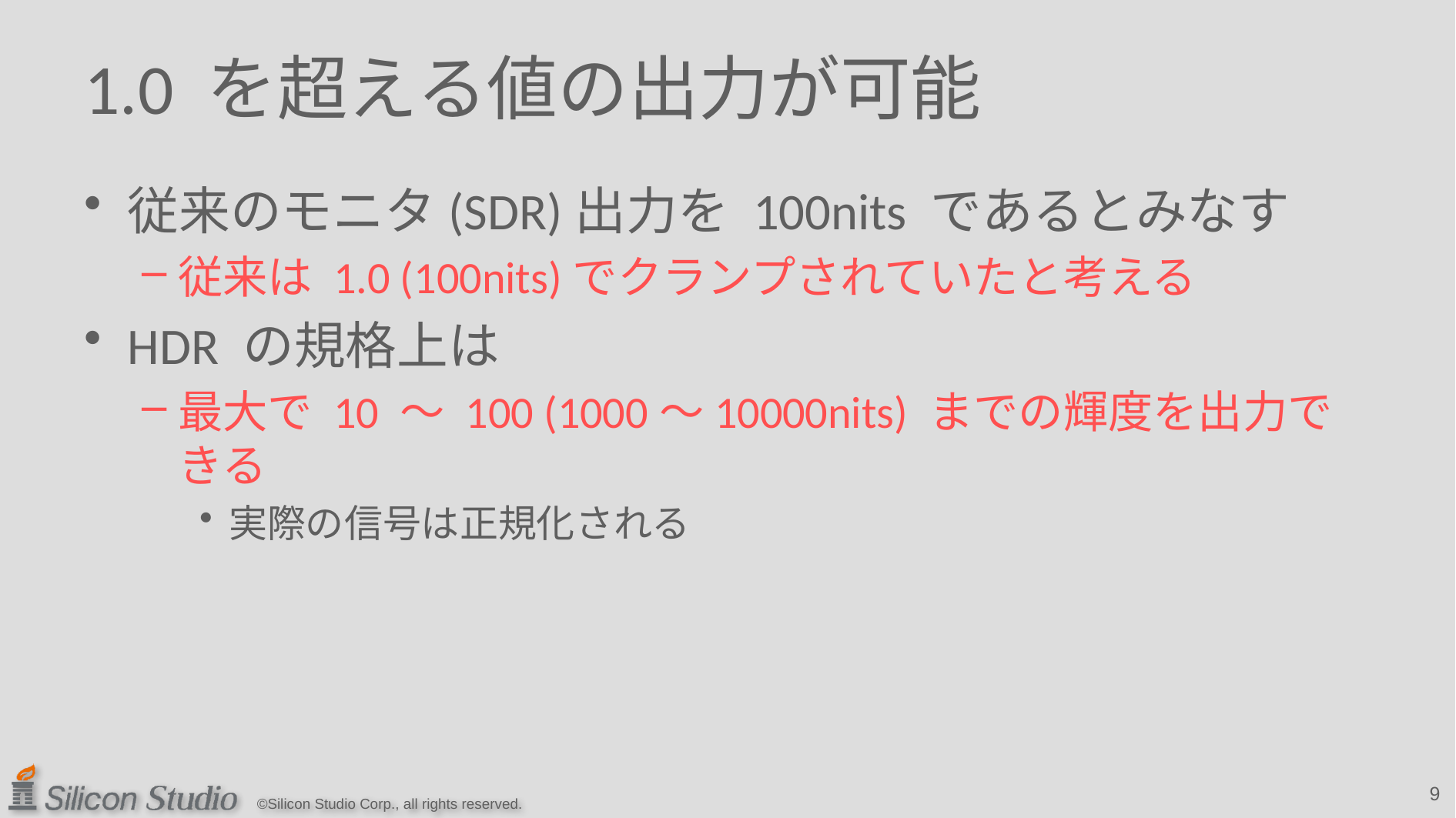

# 1.0 を超える値の出力が可能
従来のモニタ(SDR)出力を 100nits であるとみなす
従来は 1.0 (100nits)でクランプされていたと考える
HDR の規格上は
最大で 10 ～ 100 (1000～10000nits) までの輝度を出力できる
実際の信号は正規化される

9